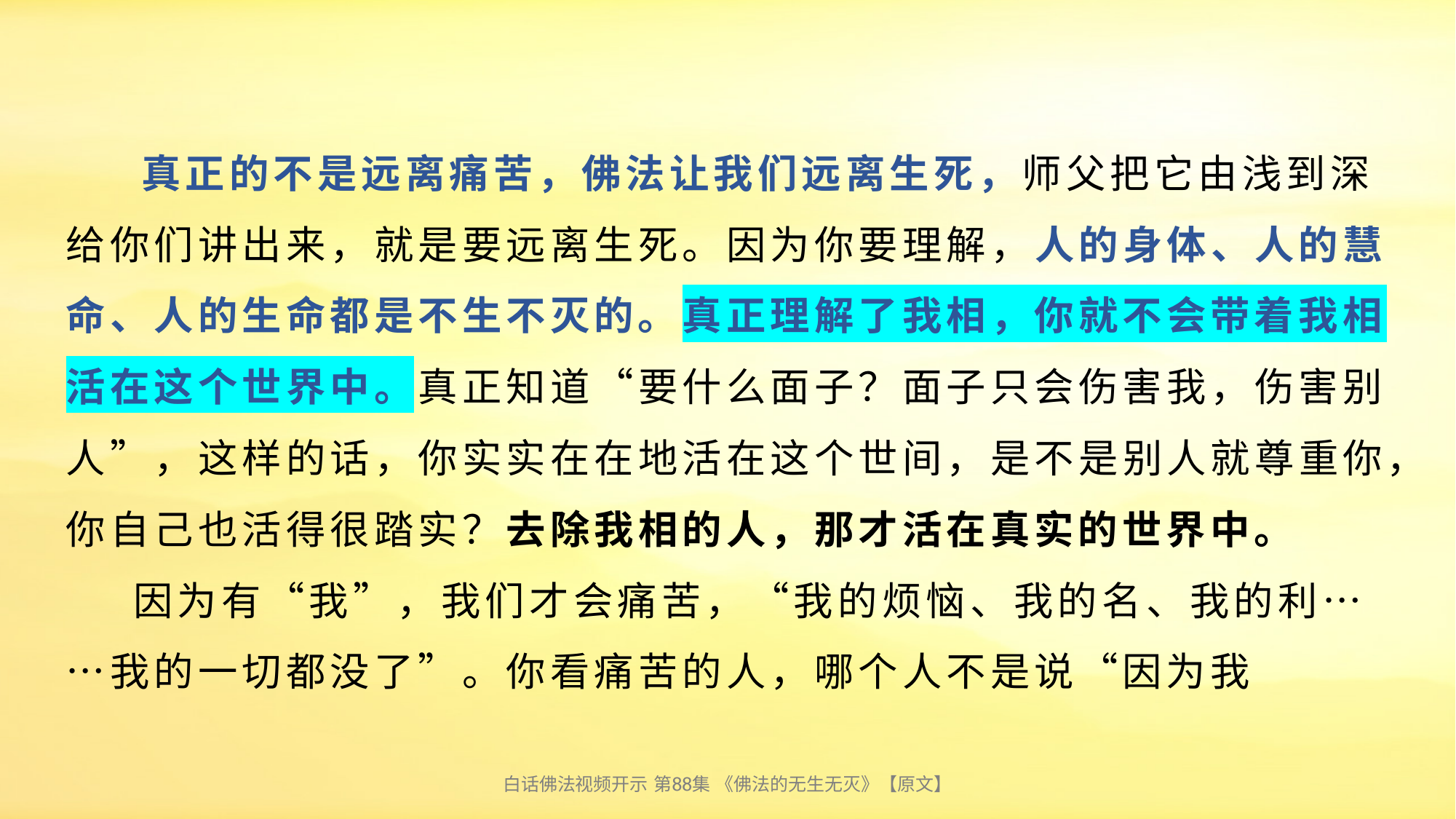

# 真正的不是远离痛苦，佛法让我们远离生死，师父把它由浅到深给你们讲出来，就是要远离生死。因为你要理解，人的身体、人的慧命、人的生命都是不生不灭的。真正理解了我相，你就不会带着我相活在这个世界中。真正知道“要什么面子？面子只会伤害我，伤害别人”，这样的话，你实实在在地活在这个世间，是不是别人就尊重你，你自己也活得很踏实？去除我相的人，那才活在真实的世界中。 因为有“我”，我们才会痛苦，“我的烦恼、我的名、我的利……我的一切都没了”。你看痛苦的人，哪个人不是说“因为我
白话佛法视频开示 第88集 《佛法的无生无灭》【原文】